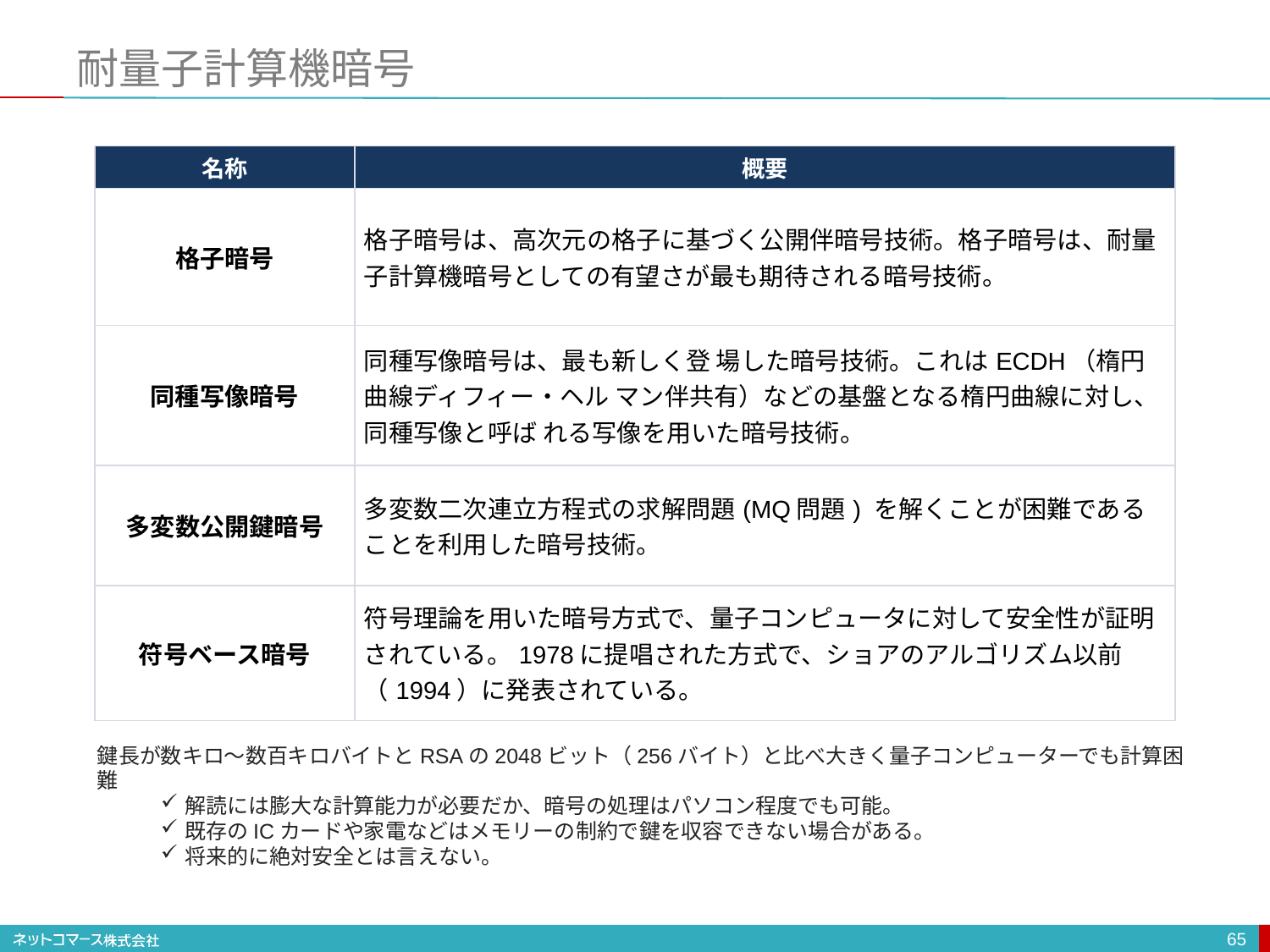

# 耐量子計算機暗号
| 名称 | 概要 |
| --- | --- |
| 格子暗号 | 格子暗号は、高次元の格子に基づく公開伴暗号技術。格子暗号は、耐量子計算機暗号としての有望さが最も期待される暗号技術。 |
| 同種写像暗号 | 同種写像暗号は、最も新しく登 場した暗号技術。これはECDH（楕円曲線ディフィー・ヘル マン伴共有）などの基盤となる楕円曲線に対し、同種写像と呼ば れる写像を用いた暗号技術。 |
| 多変数公開鍵暗号 | 多変数二次連立方程式の求解問題(MQ問題) を解くことが困難であることを利用した暗号技術。 |
| 符号ベース暗号 | 符号理論を用いた暗号方式で、量子コンピュータに対して安全性が証明されている。1978に提唱された方式で、ショアのアルゴリズム以前（1994）に発表されている。 |
鍵長が数キロ〜数百キロバイトとRSAの2048ビット（256バイト）と比べ大きく量子コンピューターでも計算困難
解読には膨大な計算能力が必要だか、暗号の処理はパソコン程度でも可能。
既存のICカードや家電などはメモリーの制約で鍵を収容できない場合がある。
将来的に絶対安全とは言えない。
65